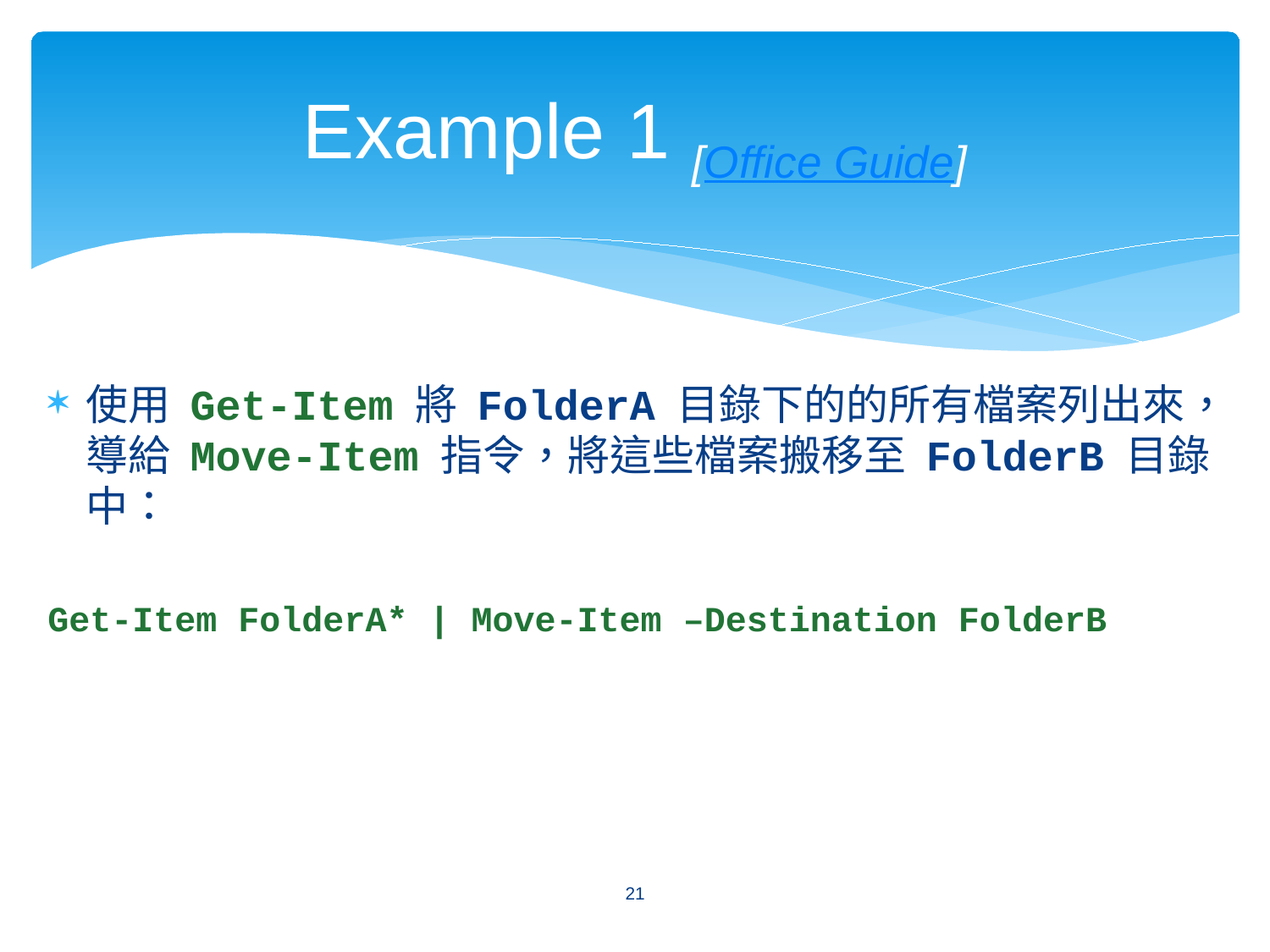

# Example 1 [Office Guide]
使用 Get-Item 將 FolderA 目錄下的的所有檔案列出來，導給 Move-Item 指令，將這些檔案搬移至 FolderB 目錄中：

Get-Item FolderA* | Move-Item –Destination FolderB
21